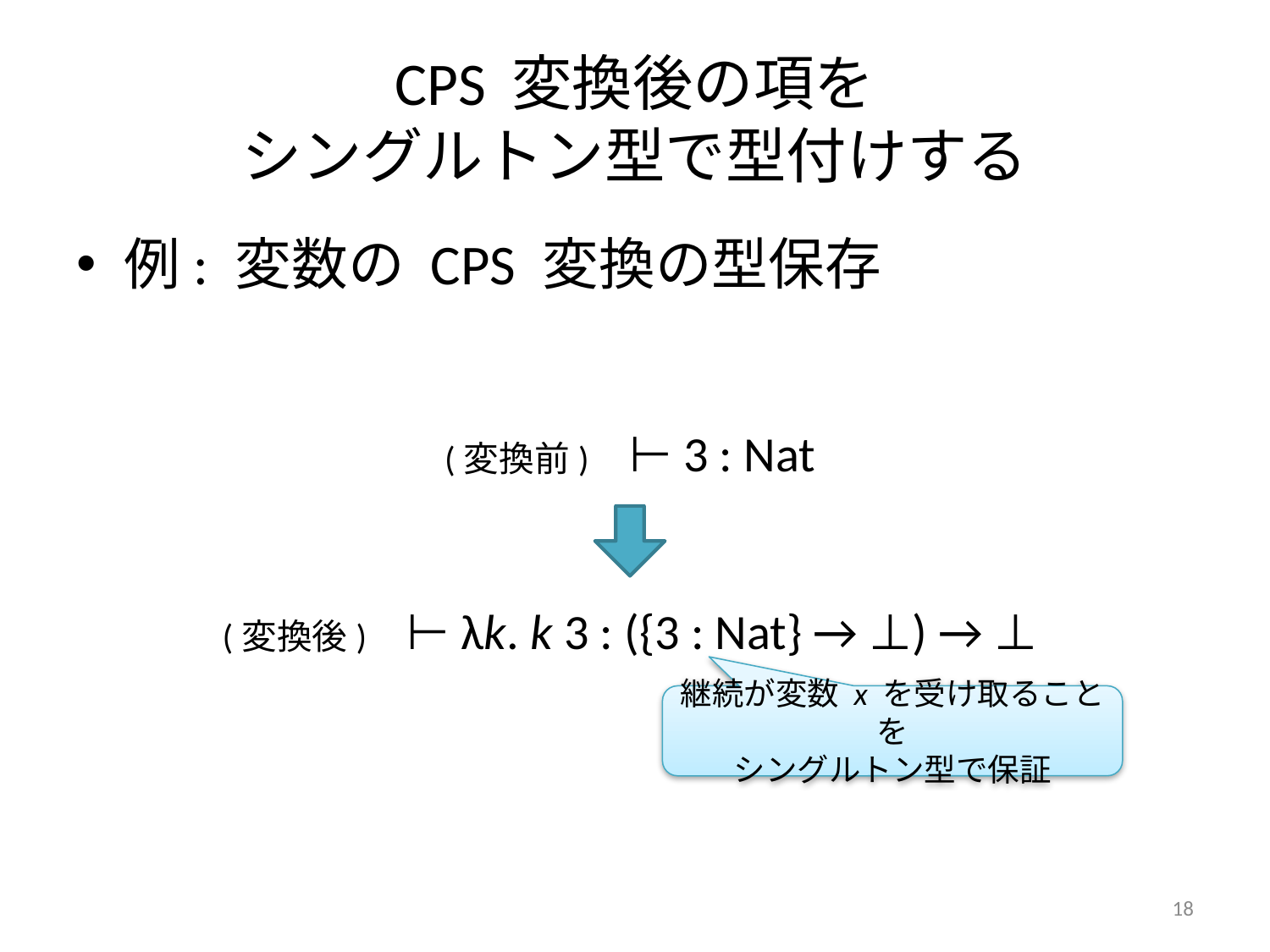

# CPS 変換後の項を シングルトン型で型付けする
例: 変数の CPS 変換の型保存
(変換前)     ⊢ 3 : Nat

(変換後)     ⊢ λk. k 3 : ({3 : Nat} → ⊥) → ⊥

継続が変数 x を受け取ることを
シングルトン型で保証
18